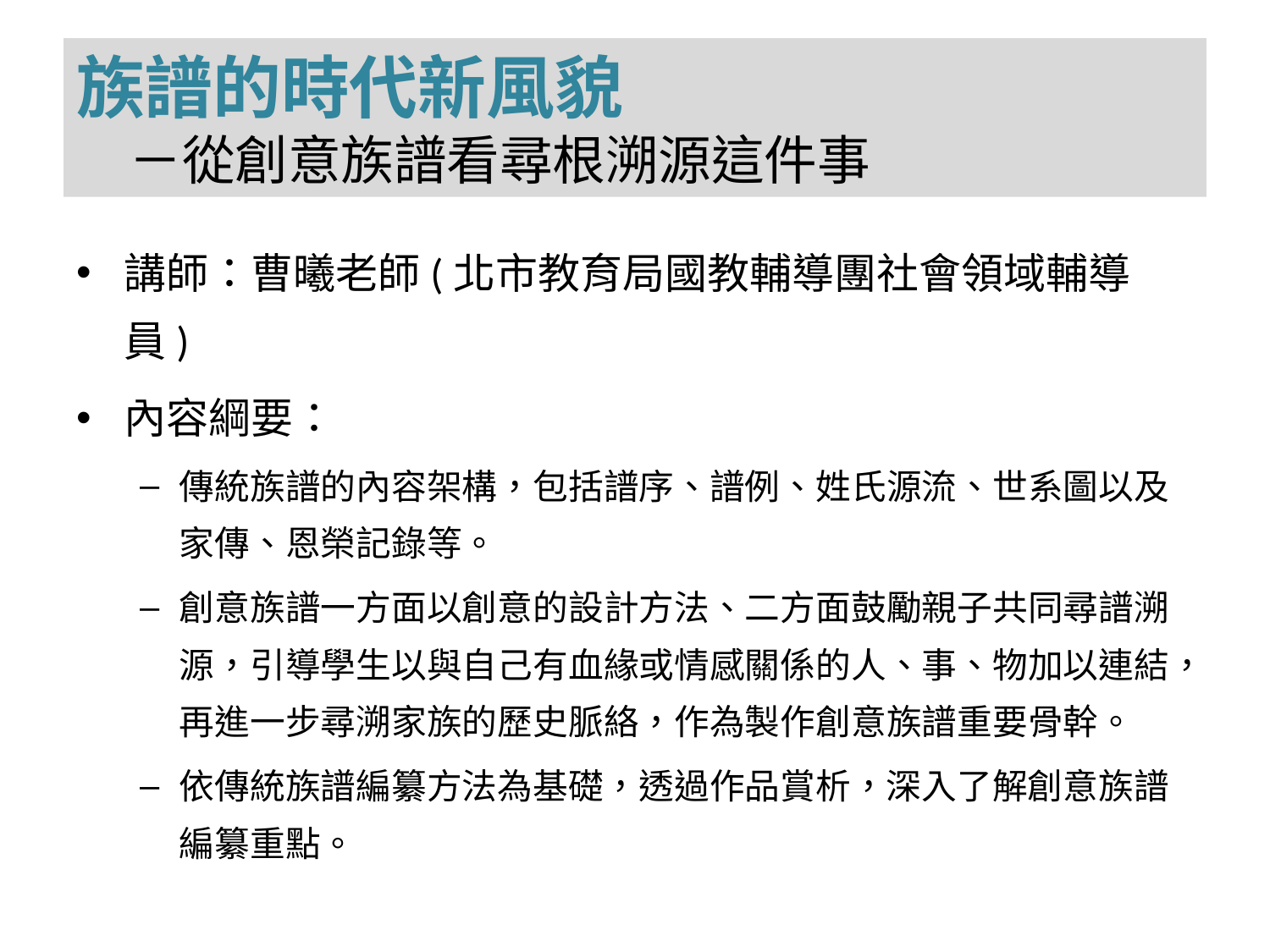

# 族譜的時代新風貌 　－從創意族譜看尋根溯源這件事
講師：曹曦老師(北市教育局國教輔導團社會領域輔導員)
內容綱要：
傳統族譜的內容架構，包括譜序、譜例、姓氏源流、世系圖以及家傳、恩榮記錄等。
創意族譜一方面以創意的設計方法、二方面鼓勵親子共同尋譜溯源，引導學生以與自己有血緣或情感關係的人、事、物加以連結，再進一步尋溯家族的歷史脈絡，作為製作創意族譜重要骨幹。
依傳統族譜編纂方法為基礎，透過作品賞析，深入了解創意族譜編纂重點。